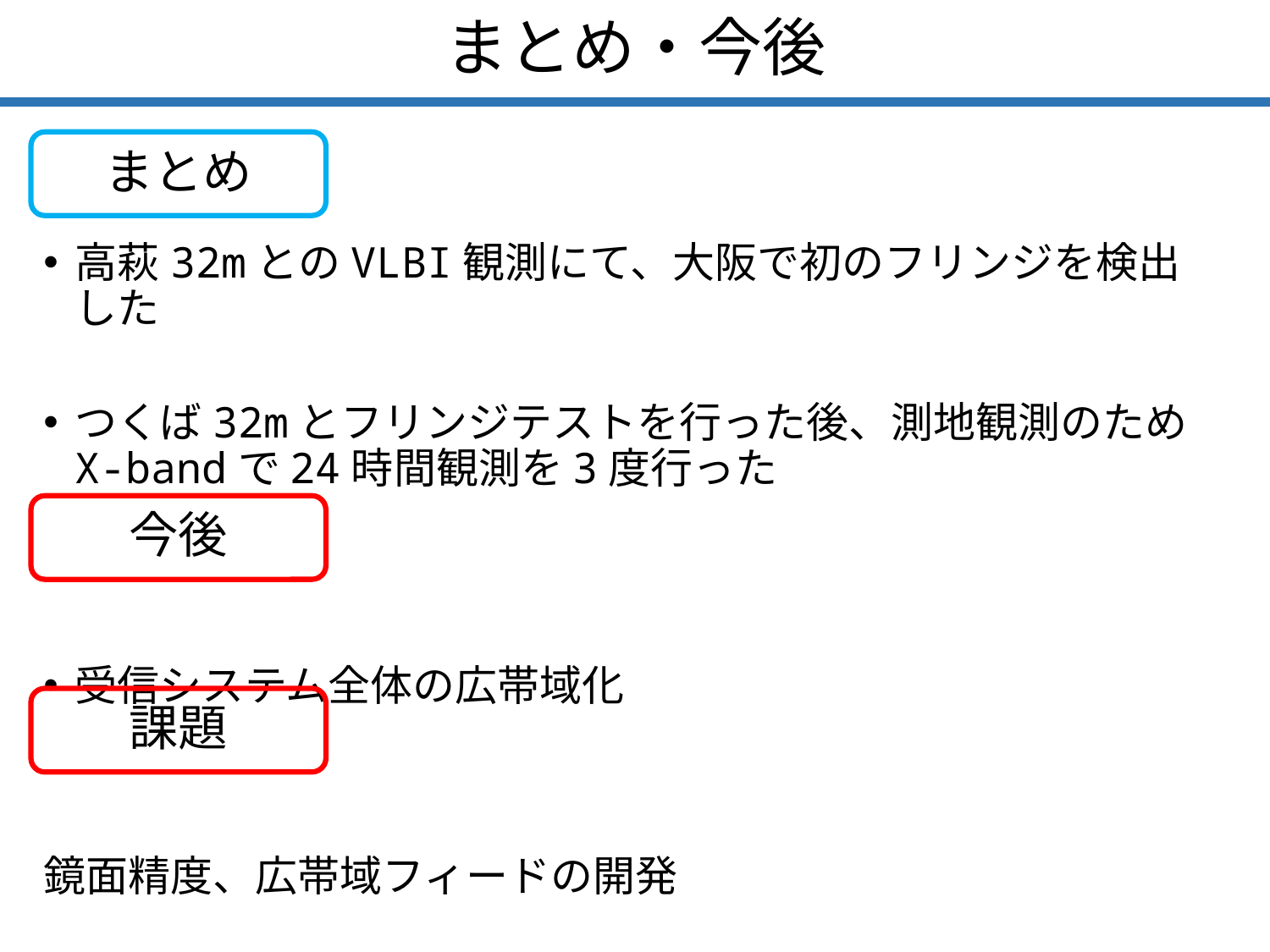

# まとめ・今後
まとめ
高萩32mとのVLBI観測にて、大阪で初のフリンジを検出した
つくば32mとフリンジテストを行った後、測地観測のため
X-bandで24時間観測を3度行った

受信システム全体の広帯域化

鏡面精度、広帯域フィードの開発
今後
課題